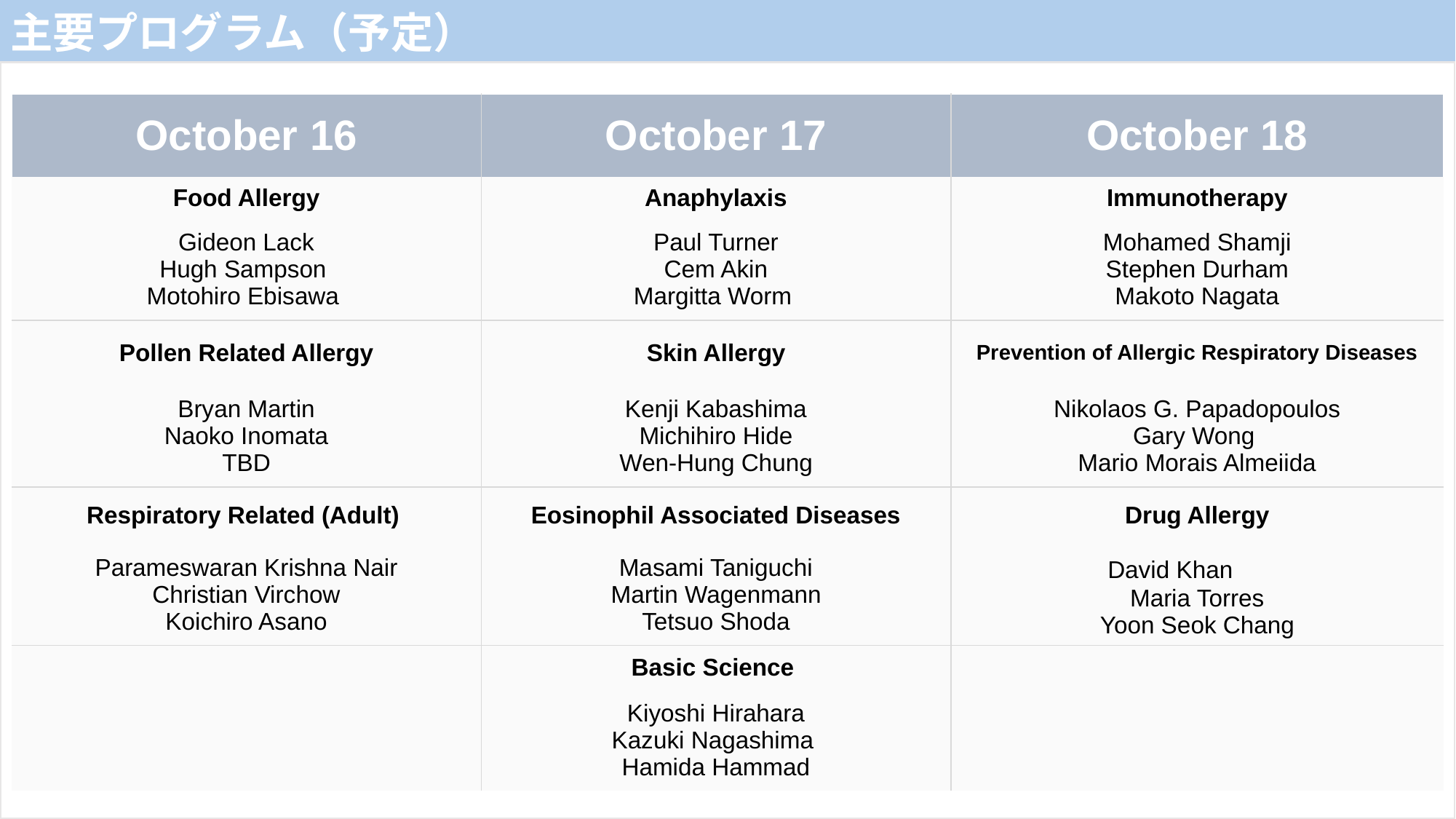

主要プログラム（予定）

| October 16 | October 17 | October 18 |
| --- | --- | --- |
| Food Allergy | Anaphylaxis | Immunotherapy |
| Gideon Lack Hugh Sampson Motohiro Ebisawa | Paul Turner Cem Akin Margitta Worm | Mohamed Shamji Stephen Durham Makoto Nagata |
| Pollen Related Allergy | Skin Allergy | Prevention of Allergic Respiratory Diseases |
| Bryan Martin Naoko Inomata TBD | Kenji Kabashima Michihiro Hide Wen-Hung Chung | Nikolaos G. Papadopoulos Gary Wong Mario Morais Almeiida |
| Respiratory Related (Adult) | Eosinophil Associated Diseases | Drug Allergy |
| Parameswaran Krishna Nair Christian Virchow Koichiro Asano | Masami Taniguchi Martin Wagenmann Tetsuo Shoda | David Khan　　 Maria Torres Yoon Seok Chang |
|  | Basic Science |  |
|  | Kiyoshi Hirahara Kazuki Nagashima Hamida Hammad |  |